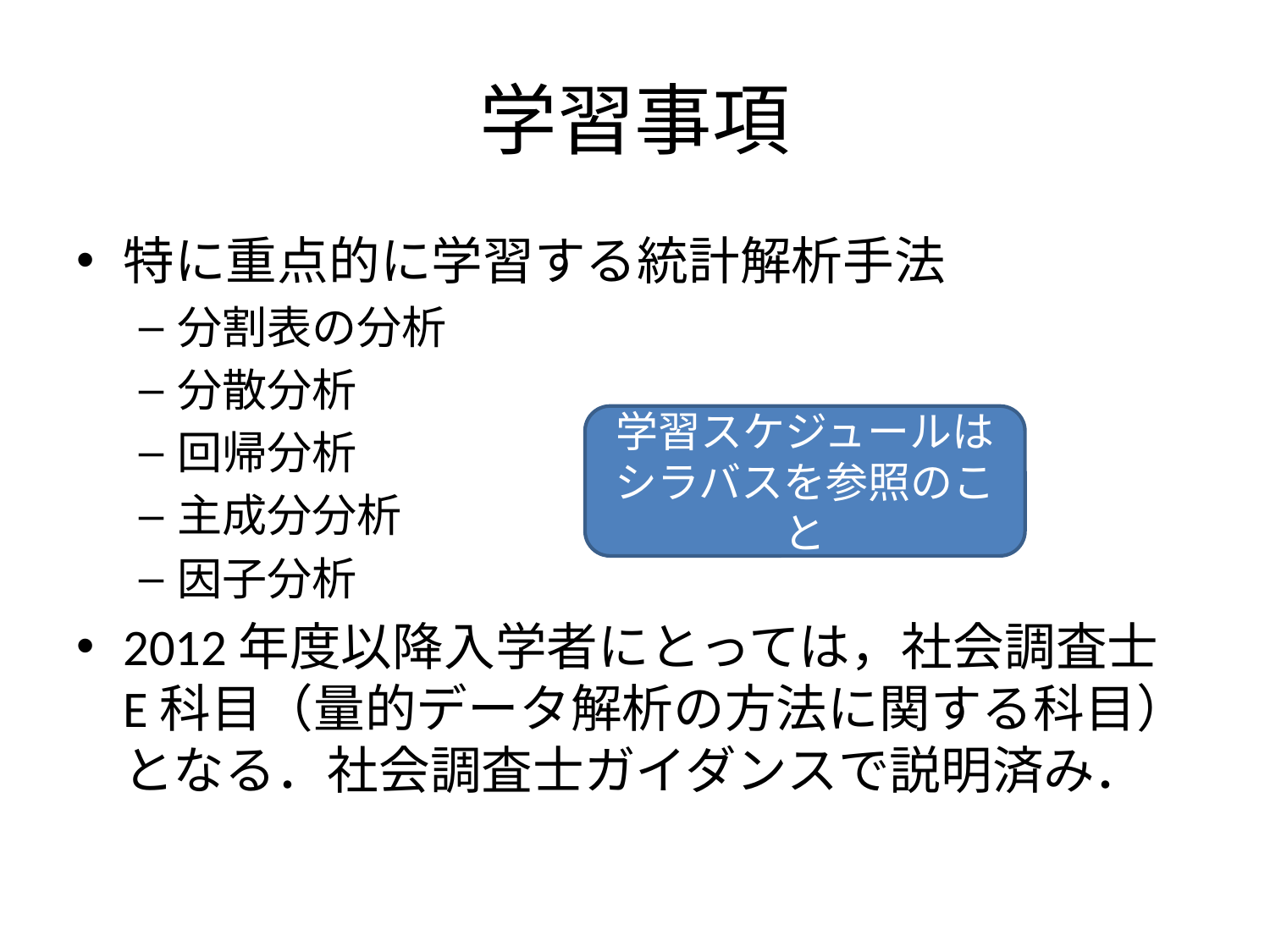

# 学習事項
特に重点的に学習する統計解析手法
分割表の分析
分散分析
回帰分析
主成分分析
因子分析
2012年度以降入学者にとっては，社会調査士E科目（量的データ解析の方法に関する科目）となる．社会調査士ガイダンスで説明済み．
学習スケジュールは
シラバスを参照のこと